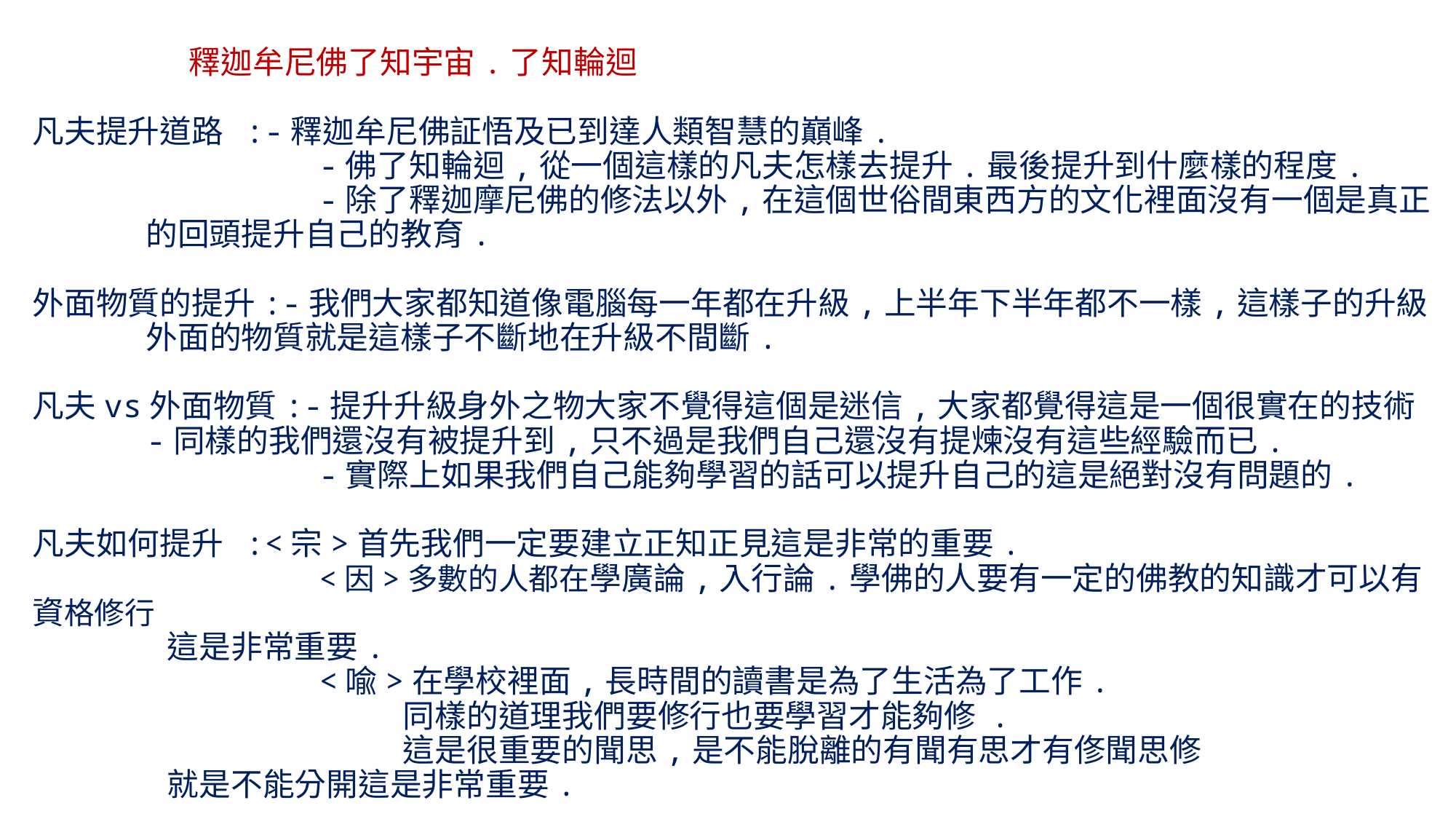

# 釋迦牟尼佛了知宇宙.了知輪迴 凡夫提升道路  :-釋迦牟尼佛証悟及已到達人類智慧的巔峰. -佛了知輪迴,從一個這樣的凡夫怎樣去提升.最後提升到什麼樣的程度. -除了釋迦摩尼佛的修法以外,在這個世俗間東西方的文化裡面沒有一個是真正 的回頭提升自己的教育. 外面物質的提升:-我們大家都知道像電腦每一年都在升級,上半年下半年都不一樣,這樣子的升級 外面的物質就是這樣子不斷地在升級不間斷. 凡夫vs外面物質:-提升升級身外之物大家不覺得這個是迷信,大家都覺得這是一個很實在的技術 -同樣的我們還沒有被提升到,只不過是我們自己還沒有提煉沒有這些經驗而已. -實際上如果我們自己能夠學習的話可以提升自己的這是絕對沒有問題的. 凡夫如何提升  :<宗>首先我們一定要建立正知正見這是非常的重要. <因>多數的人都在學廣論,入行論.學佛的人要有一定的佛教的知識才可以有資格修行 這是非常重要. <喩>在學校裡面,長時間的讀書是為了生活為了工作. 同樣的道理我們要修行也要學習才能夠修 . 這是很重要的聞思,是不能脫離的有聞有思才有俢聞思修 就是不能分開這是非常重要.